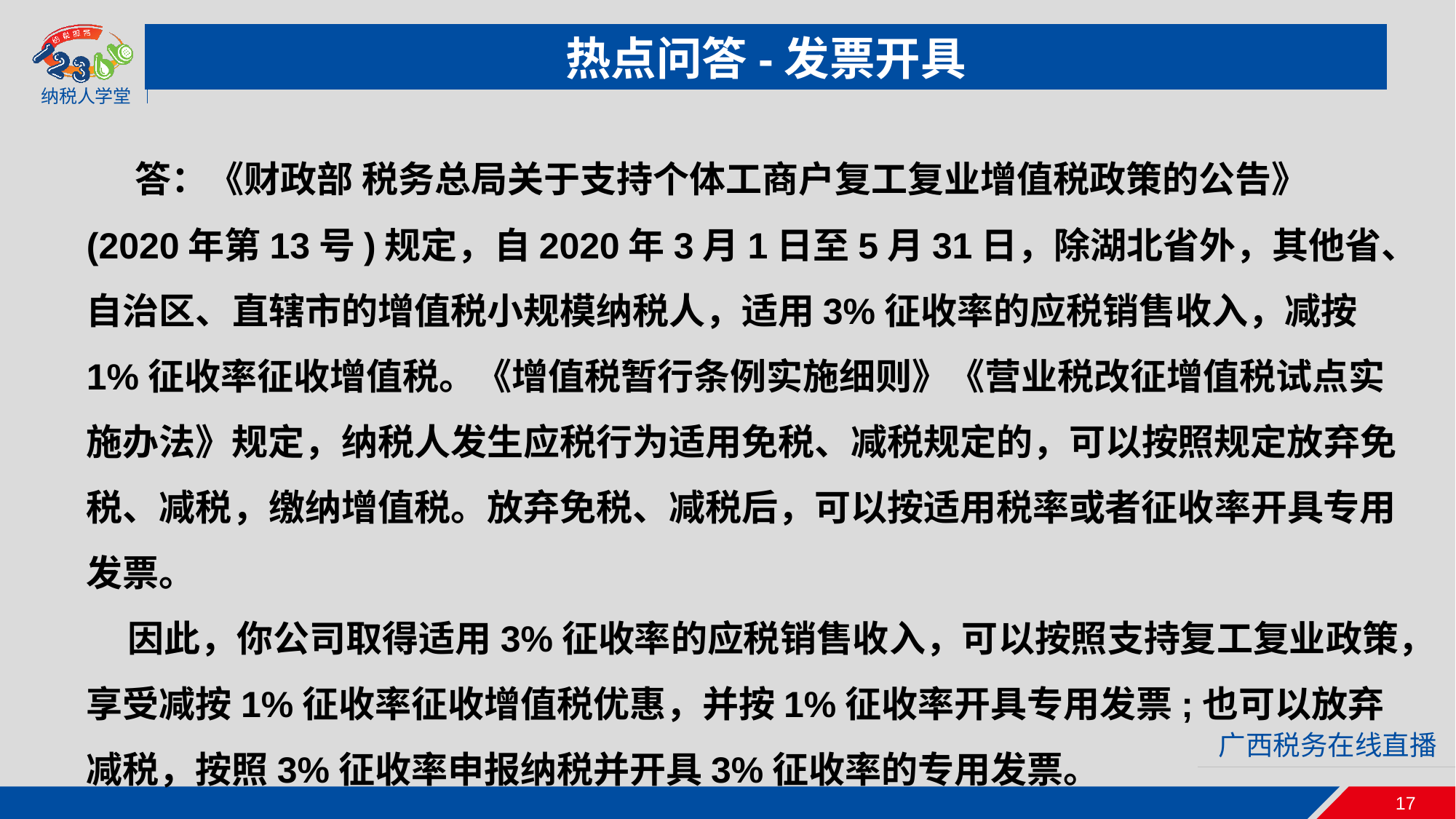

热点问答-发票开具
    答：《财政部 税务总局关于支持个体工商户复工复业增值税政策的公告》(2020年第13号)规定，自2020年3月1日至5月31日，除湖北省外，其他省、自治区、直辖市的增值税小规模纳税人，适用3%征收率的应税销售收入，减按1%征收率征收增值税。《增值税暂行条例实施细则》《营业税改征增值税试点实施办法》规定，纳税人发生应税行为适用免税、减税规定的，可以按照规定放弃免税、减税，缴纳增值税。放弃免税、减税后，可以按适用税率或者征收率开具专用发票。
    因此，你公司取得适用3%征收率的应税销售收入，可以按照支持复工复业政策，享受减按1%征收率征收增值税优惠，并按1%征收率开具专用发票;也可以放弃减税，按照3%征收率申报纳税并开具3%征收率的专用发票。